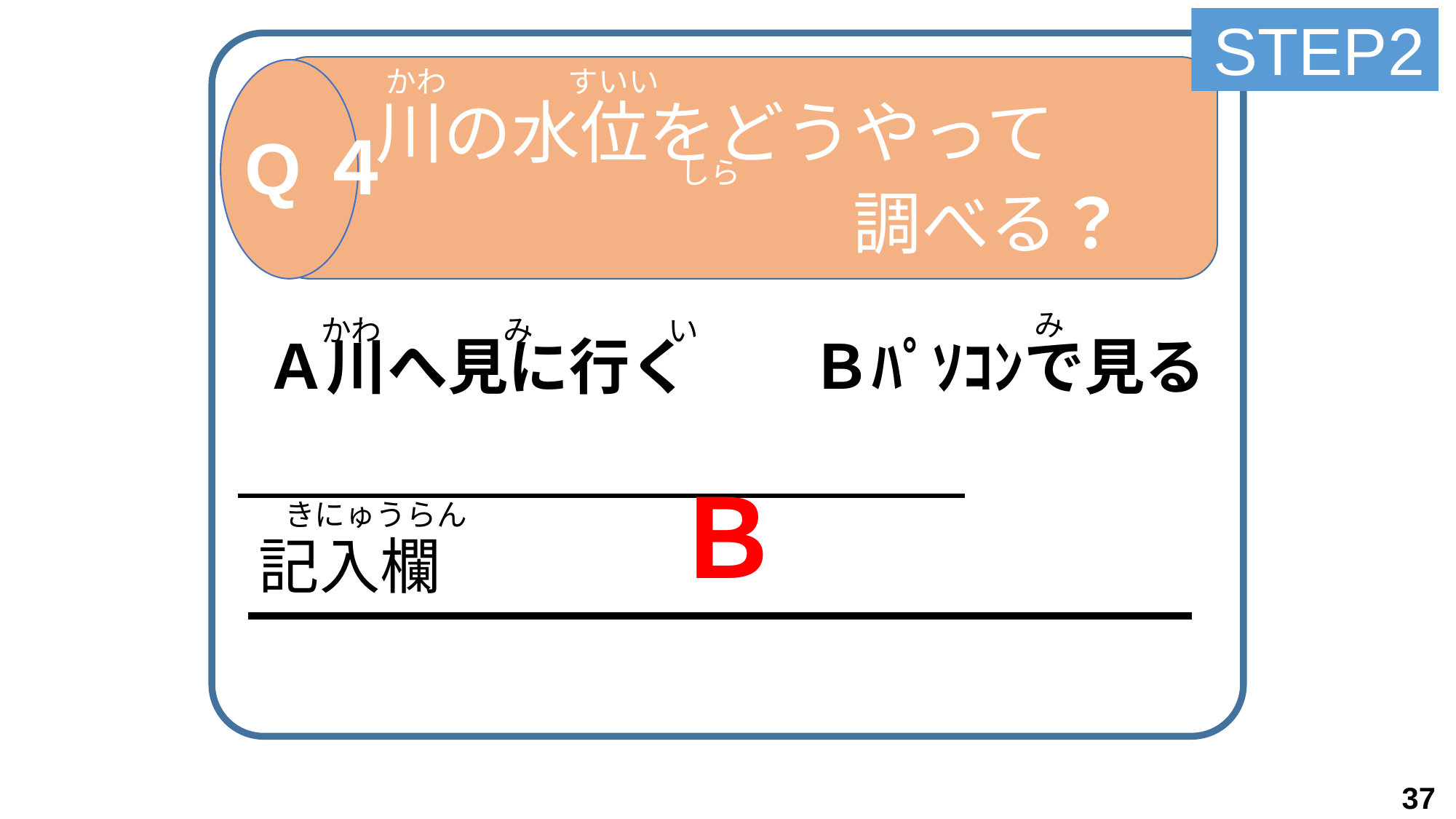

STEP2

 Ａ川へ見に行く　　Ｂﾊﾟｿｺﾝで見る

かわ　　　　すいい
　川の水位をどうやって
　　　　　　　　調べる？

Q４
しら
                                          み
かわ　　　　み　　　　  い
Ｂ
きにゅうらん
記入欄